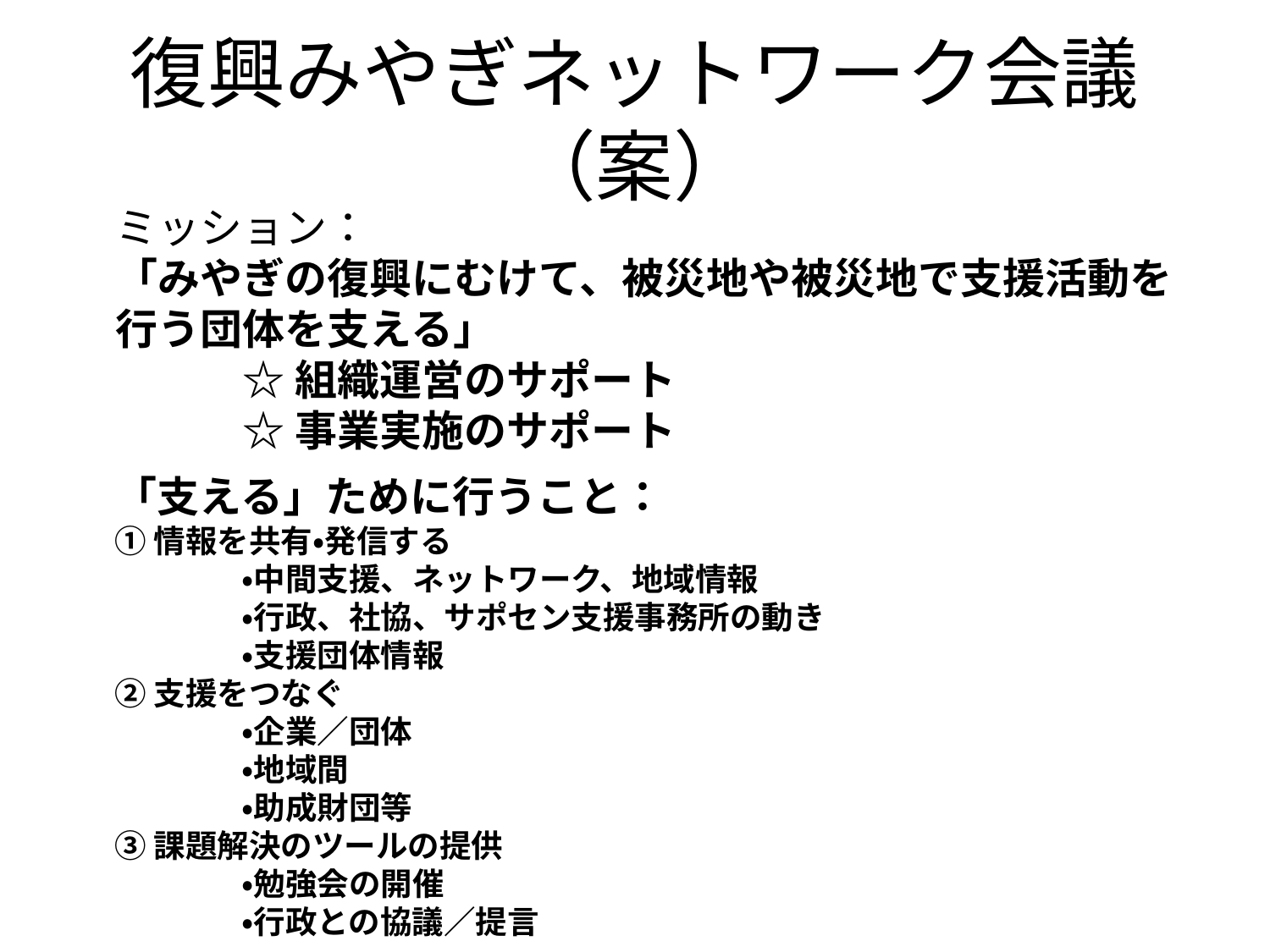

# 復興みやぎネットワーク会議（案）
ミッション：
「みやぎの復興にむけて、被災地や被災地で支援活動を行う団体を支える」
	☆組織運営のサポート
	☆事業実施のサポート
「支える」ために行うこと：
①情報を共有・発信する
	・中間支援、ネットワーク、地域情報
	・行政、社協、サポセン支援事務所の動き
	・支援団体情報
②支援をつなぐ
	・企業／団体
	・地域間
	・助成財団等
③課題解決のツールの提供
	・勉強会の開催
	・行政との協議／提言